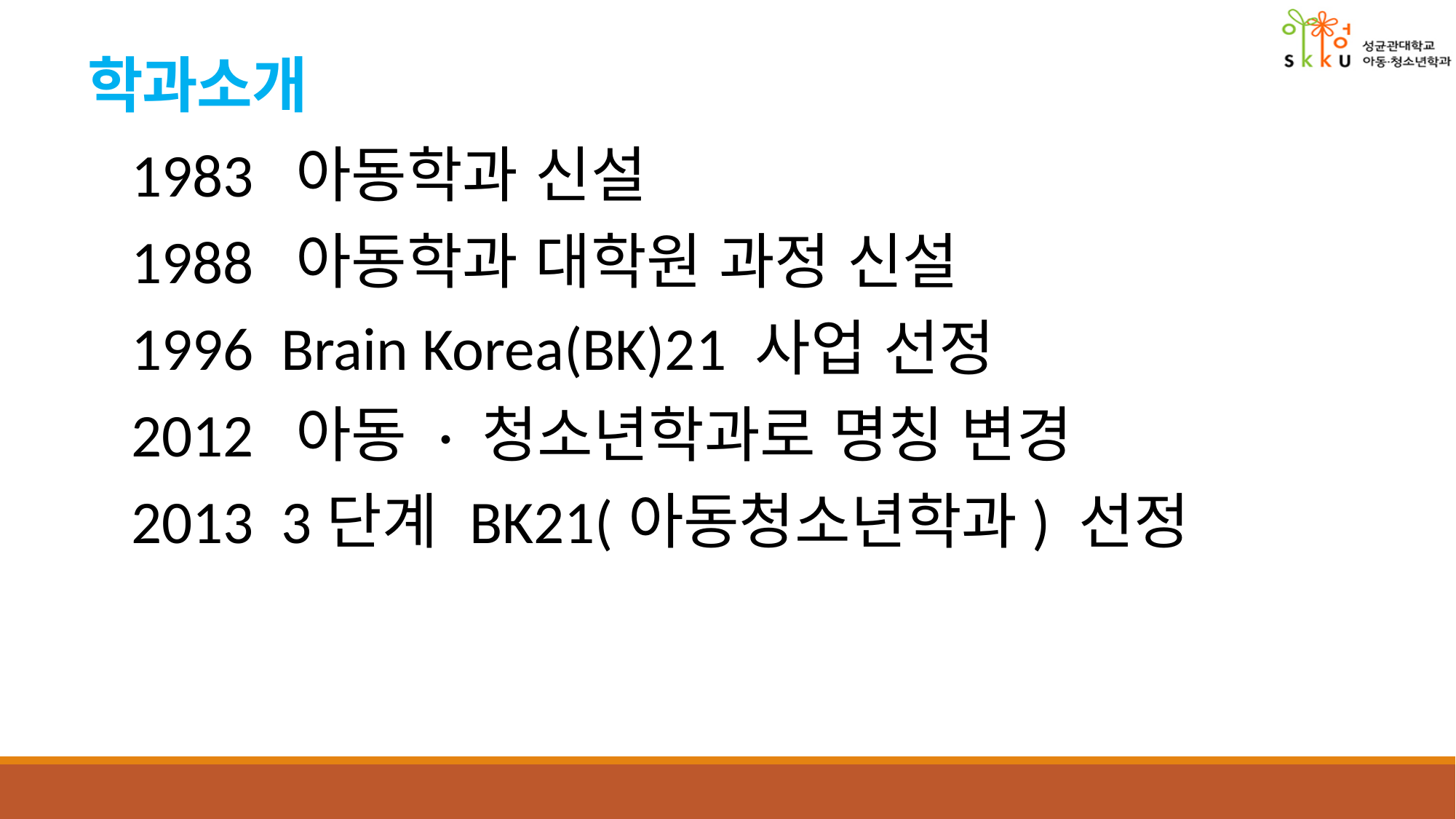

# 학과소개

1983  아동학과 신설
1988  아동학과 대학원 과정 신설
1996  Brain Korea(BK)21 사업 선정
2012  아동 · 청소년학과로 명칭 변경
2013  3단계 BK21(아동청소년학과) 선정